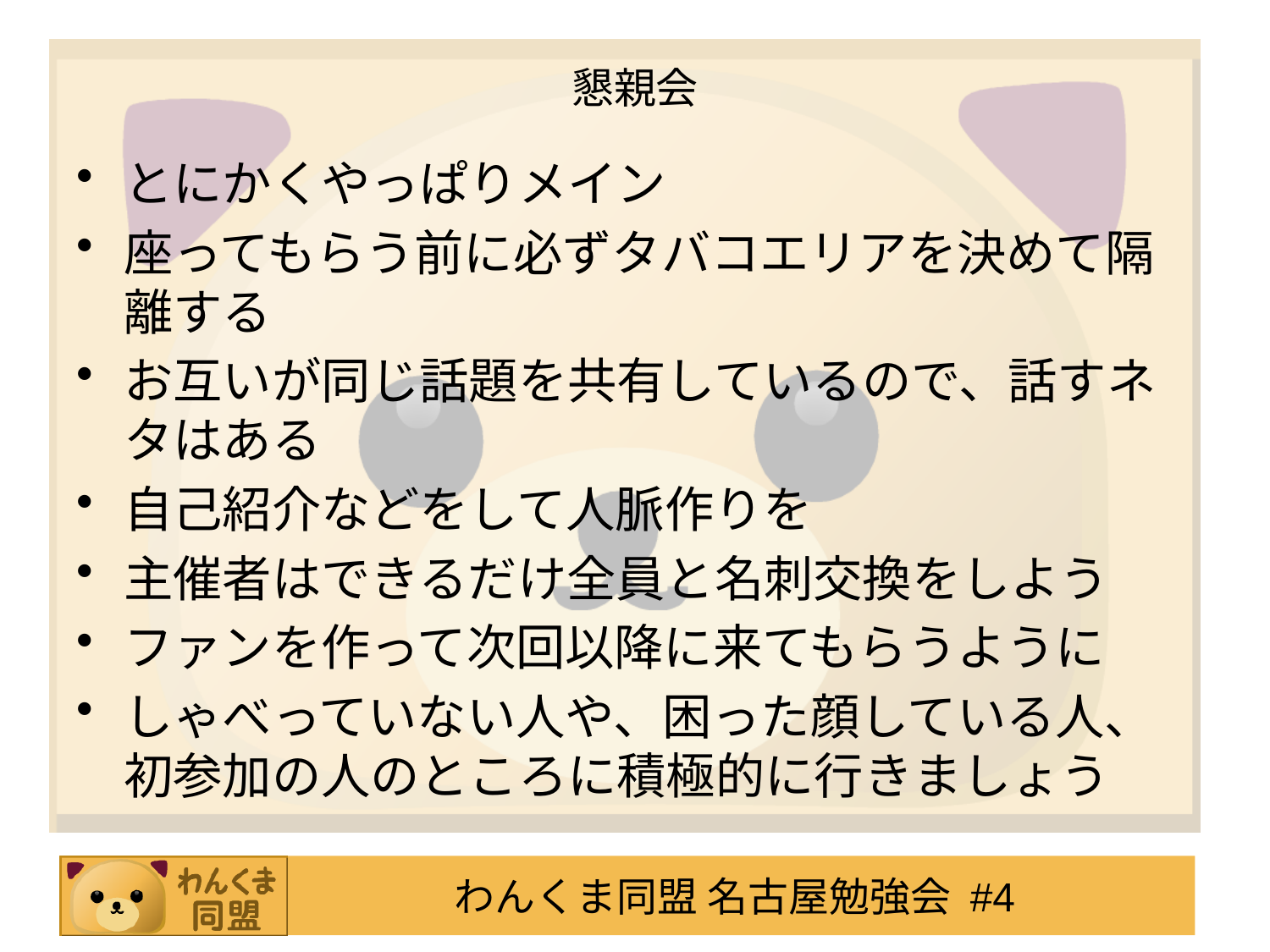

# 懇親会
とにかくやっぱりメイン
座ってもらう前に必ずタバコエリアを決めて隔離する
お互いが同じ話題を共有しているので、話すネタはある
自己紹介などをして人脈作りを
主催者はできるだけ全員と名刺交換をしよう
ファンを作って次回以降に来てもらうように
しゃべっていない人や、困った顔している人、初参加の人のところに積極的に行きましょう